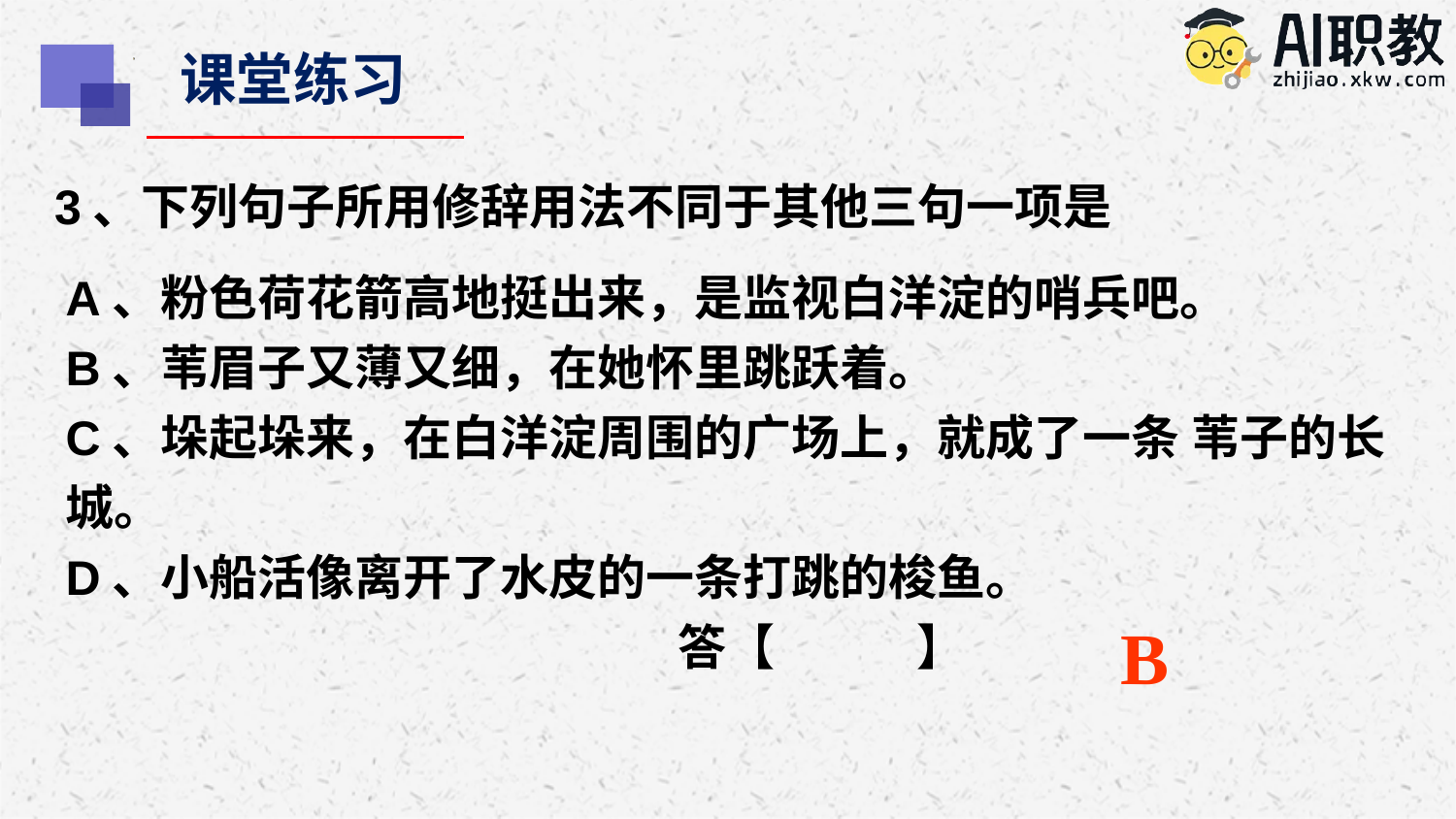

课堂练习

3、下列句子所用修辞用法不同于其他三句一项是
A、粉色荷花箭高地挺出来，是监视白洋淀的哨兵吧。
B、苇眉子又薄又细，在她怀里跳跃着。
C、垛起垛来，在白洋淀周围的广场上，就成了一条 苇子的长城。
D、小船活像离开了水皮的一条打跳的梭鱼。
                                                       答【             】
B